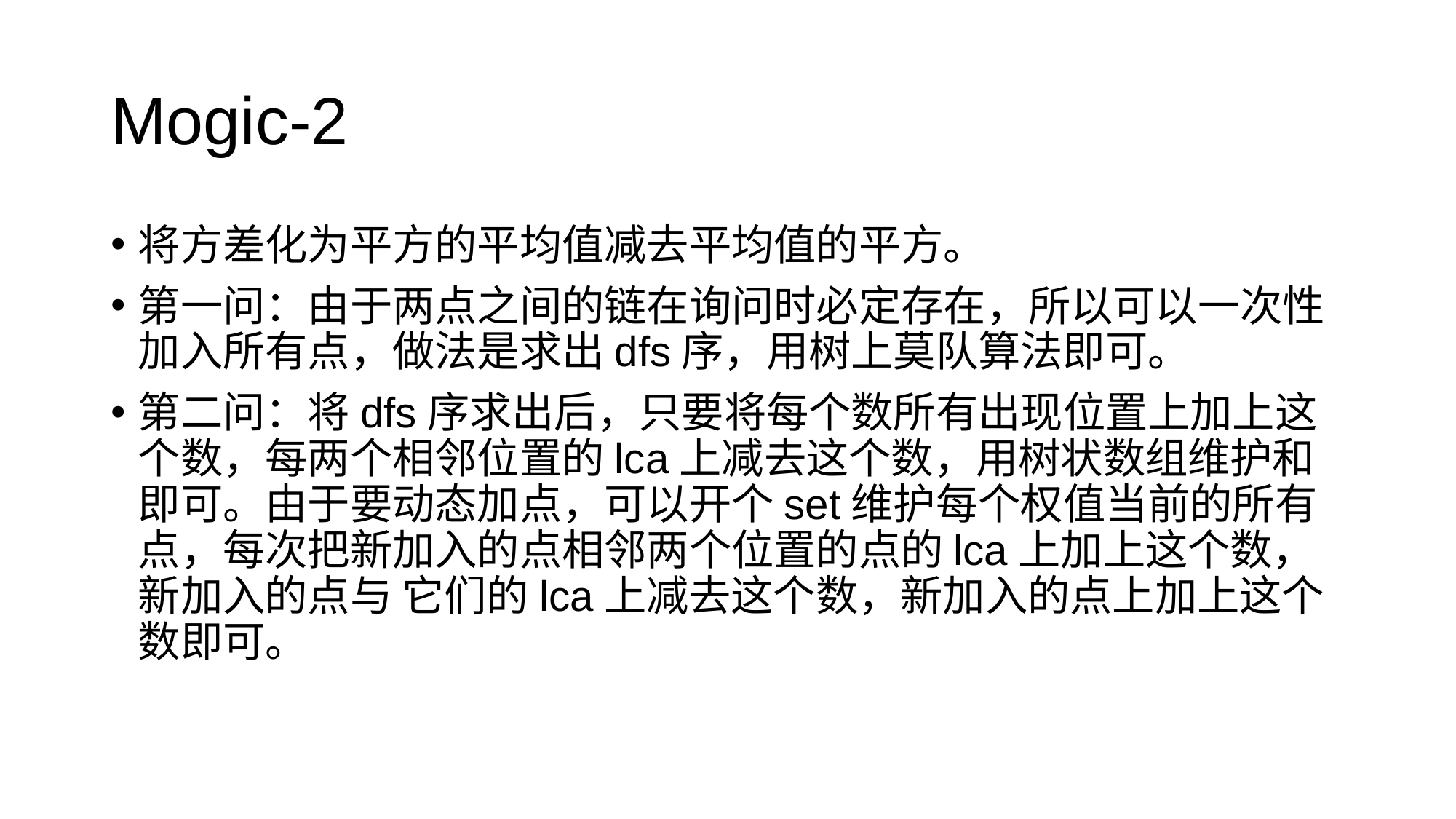

# Mogic-2
将方差化为平方的平均值减去平均值的平方。
第一问：由于两点之间的链在询问时必定存在，所以可以一次性加入所有点，做法是求出dfs序，用树上莫队算法即可。
第二问：将dfs序求出后，只要将每个数所有出现位置上加上这个数，每两个相邻位置的lca上减去这个数，用树状数组维护和即可。由于要动态加点，可以开个set维护每个权值当前的所有点，每次把新加入的点相邻两个位置的点的lca上加上这个数，新加入的点与 它们的lca上减去这个数，新加入的点上加上这个数即可。